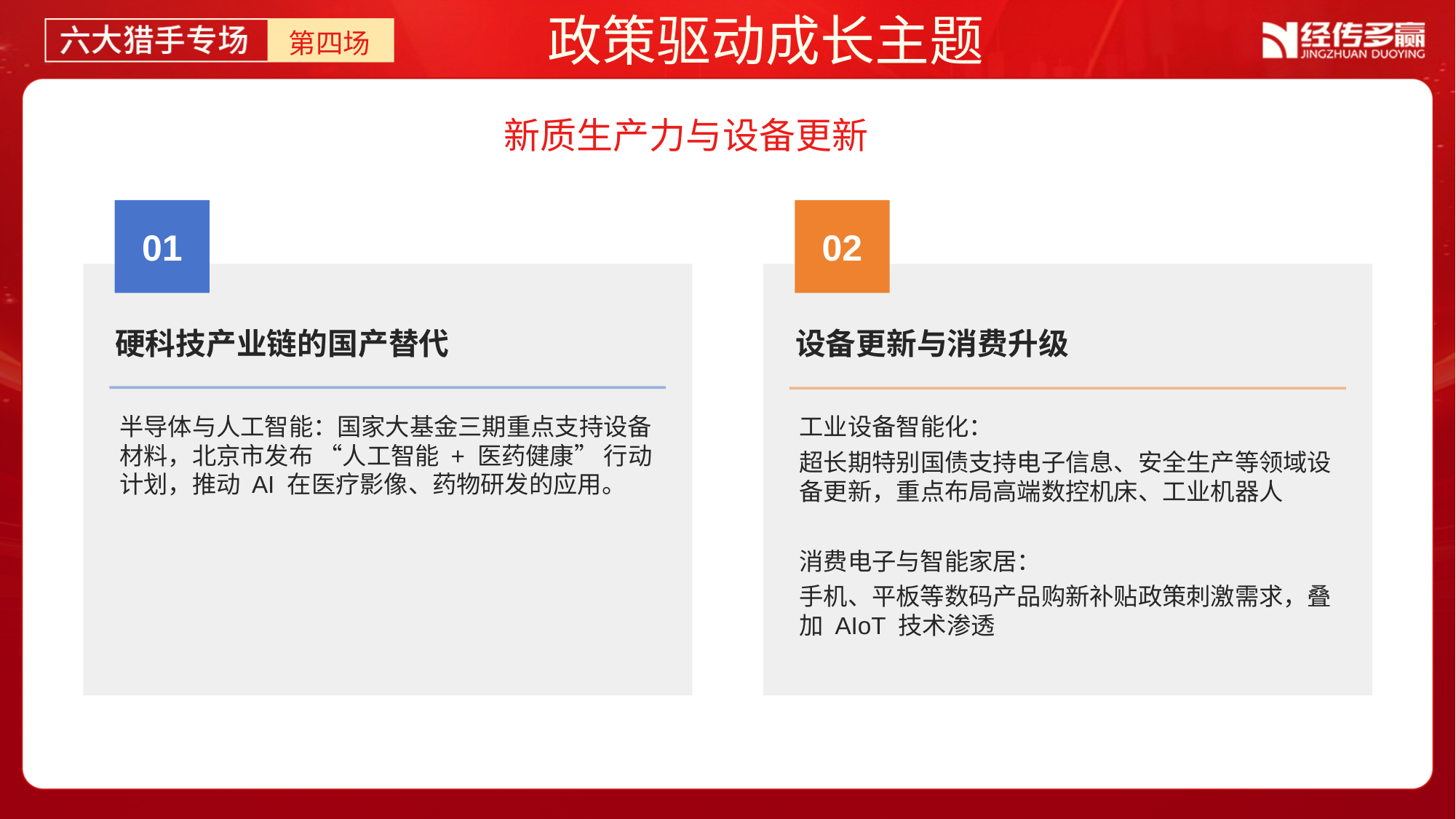

政策驱动成长主题
第四场
# 新质生产力与设备更新
01
02

硬科技产业链的国产替代
设备更新与消费升级
半导体与人工智能：国家大基金三期重点支持设备材料，北京市发布 “人工智能 + 医药健康” 行动计划，推动 AI 在医疗影像、药物研发的应用。
工业设备智能化：
超长期特别国债支持电子信息、安全生产等领域设备更新，重点布局高端数控机床、工业机器人

消费电子与智能家居：
手机、平板等数码产品购新补贴政策刺激需求，叠加 AIoT 技术渗透